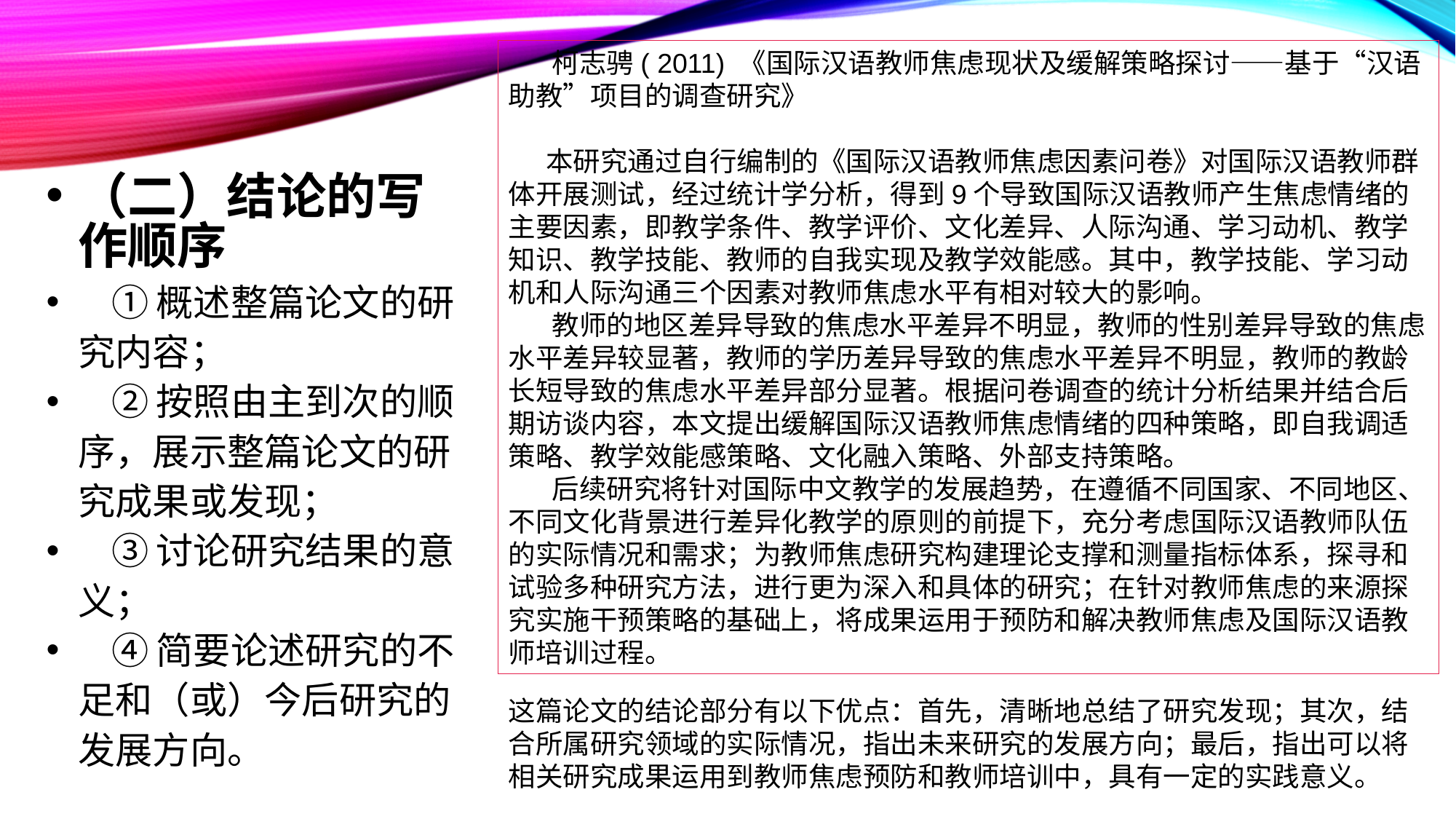

柯志骋( 2011) 《国际汉语教师焦虑现状及缓解策略探讨——基于“汉语助教”项目的调查研究》

     本研究通过自行编制的《国际汉语教师焦虑因素问卷》对国际汉语教师群体开展测试，经过统计学分析，得到9个导致国际汉语教师产生焦虑情绪的主要因素，即教学条件、教学评价、文化差异、人际沟通、学习动机、教学知识、教学技能、教师的自我实现及教学效能感。其中，教学技能、学习动机和人际沟通三个因素对教师焦虑水平有相对较大的影响。
      教师的地区差异导致的焦虑水平差异不明显，教师的性别差异导致的焦虑水平差异较显著，教师的学历差异导致的焦虑水平差异不明显，教师的教龄长短导致的焦虑水平差异部分显著。根据问卷调查的统计分析结果并结合后期访谈内容，本文提出缓解国际汉语教师焦虑情绪的四种策略，即自我调适策略、教学效能感策略、文化融入策略、外部支持策略。
      后续研究将针对国际中文教学的发展趋势，在遵循不同国家、不同地区、不同文化背景进行差异化教学的原则的前提下，充分考虑国际汉语教师队伍的实际情况和需求；为教师焦虑研究构建理论支撑和测量指标体系，探寻和试验多种研究方法，进行更为深入和具体的研究；在针对教师焦虑的来源探究实施干预策略的基础上，将成果运用于预防和解决教师焦虑及国际汉语教师培训过程。
（二）结论的写作顺序
    ①概述整篇论文的研究内容；
    ②按照由主到次的顺序，展示整篇论文的研究成果或发现；
    ③讨论研究结果的意义；
    ④简要论述研究的不足和（或）今后研究的发展方向。
这篇论文的结论部分有以下优点：首先，清晰地总结了研究发现；其次，结合所属研究领域的实际情况，指出未来研究的发展方向；最后，指出可以将相关研究成果运用到教师焦虑预防和教师培训中，具有一定的实践意义。